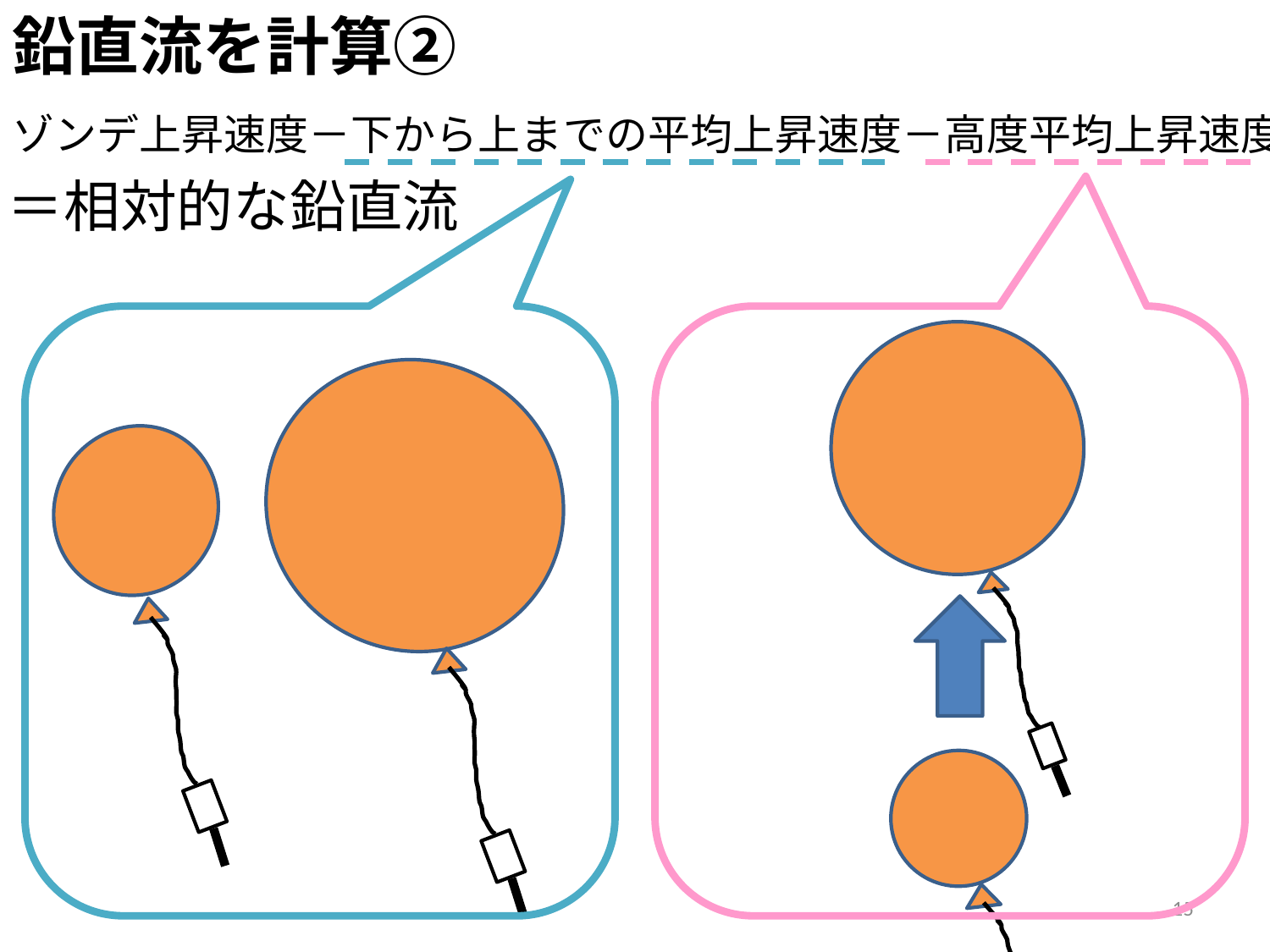

鉛直流を計算②

ゾンデ上昇速度－下から上までの平均上昇速度－高度平均上昇速度
＝相対的な鉛直流

15